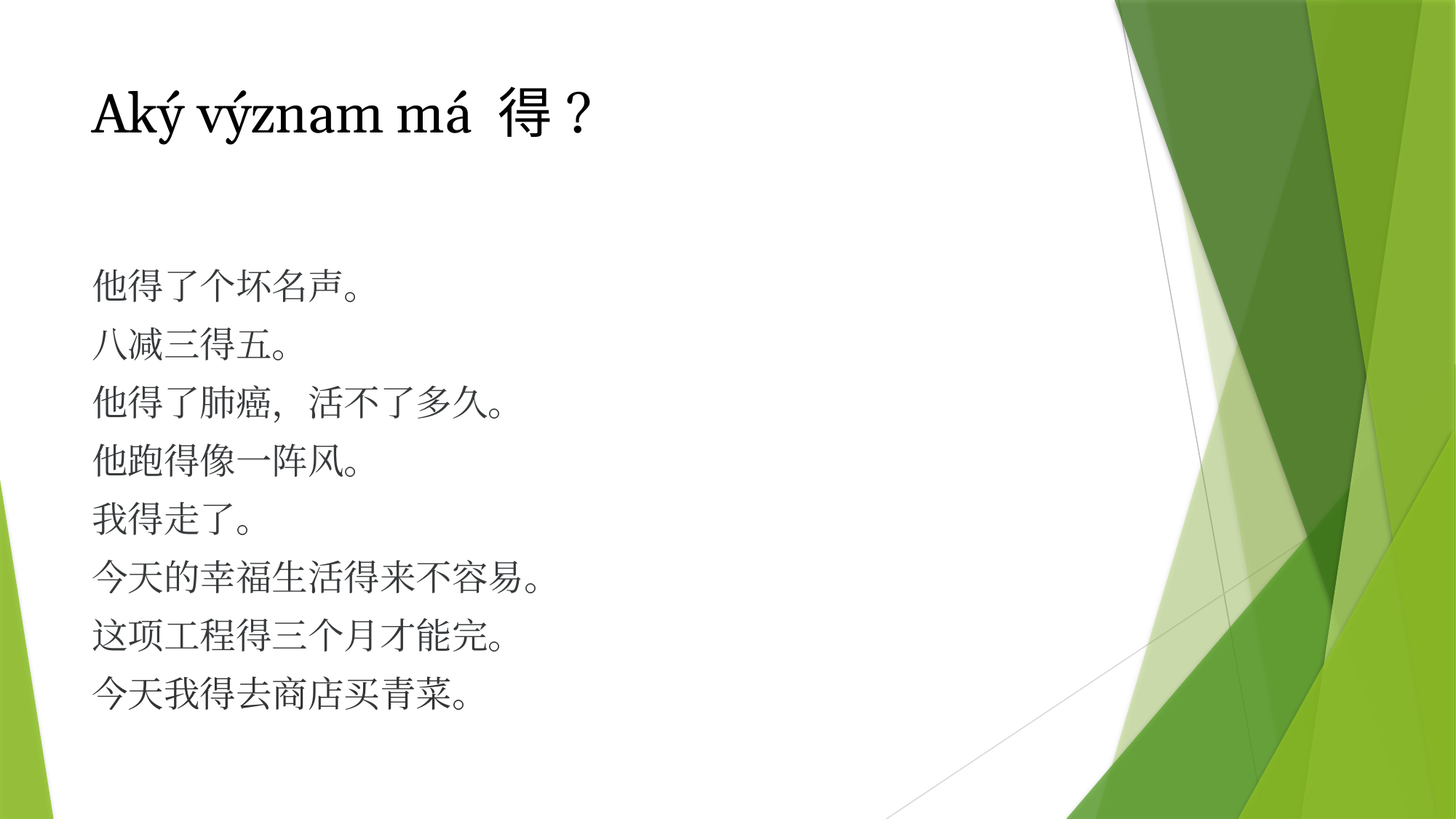

# Aký význam má 得?
他得了个坏名声。
八减三得五。
他得了肺癌，活不了多久。
他跑得像一阵风。
我得走了。
今天的幸福生活得来不容易。
这项工程得三个月才能完。
今天我得去商店买青菜。